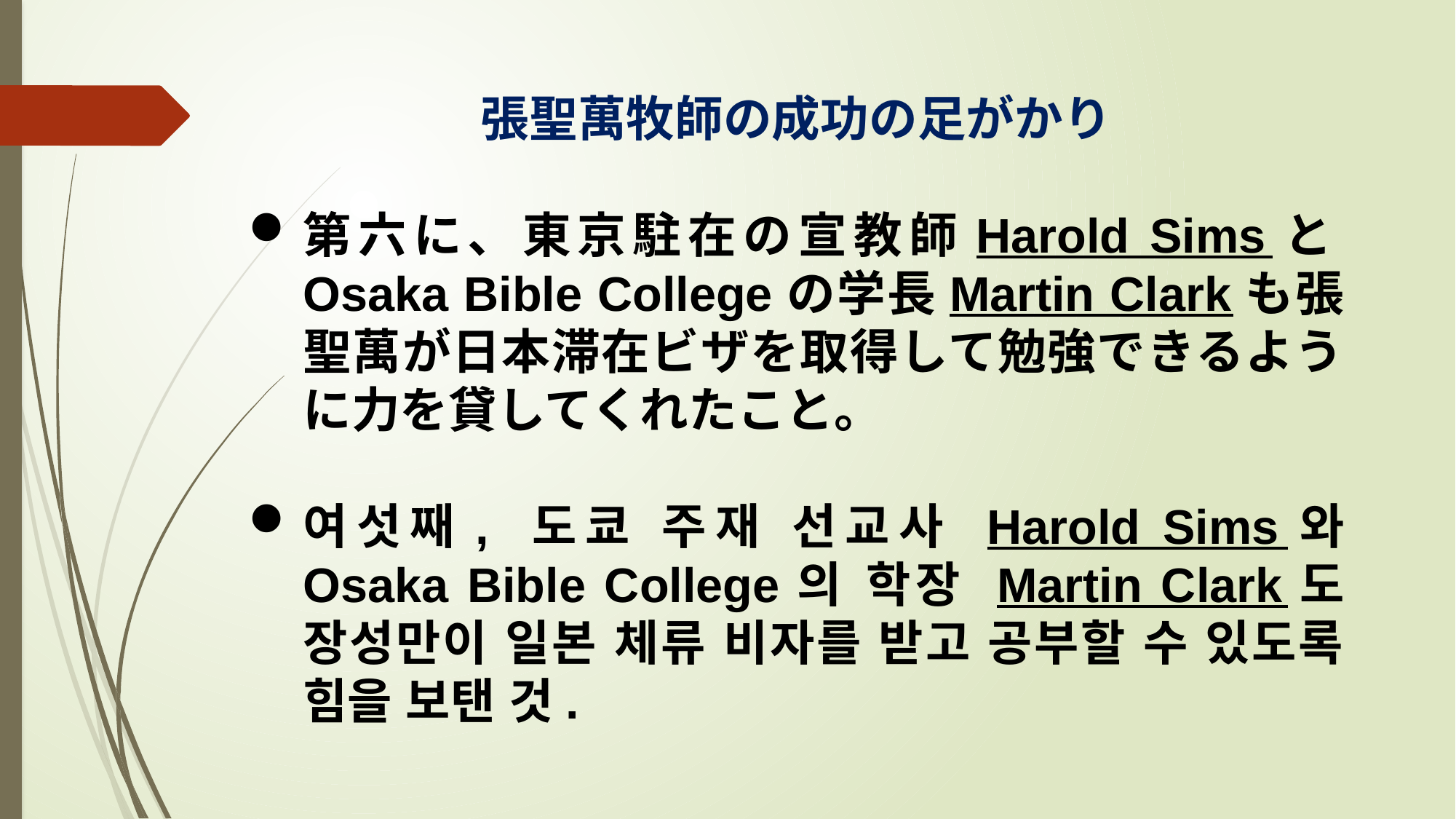

張聖萬牧師の成功の足がかり

第六に、東京駐在の宣教師Harold SimsとOsaka Bible Collegeの学長Martin Clarkも張聖萬が日本滞在ビザを取得して勉強できるように力を貸してくれたこと。

여섯째, 도쿄 주재 선교사 Harold Sims와 Osaka Bible College의 학장 Martin Clark도 장성만이 일본 체류 비자를 받고 공부할 수 있도록 힘을 보탠 것.